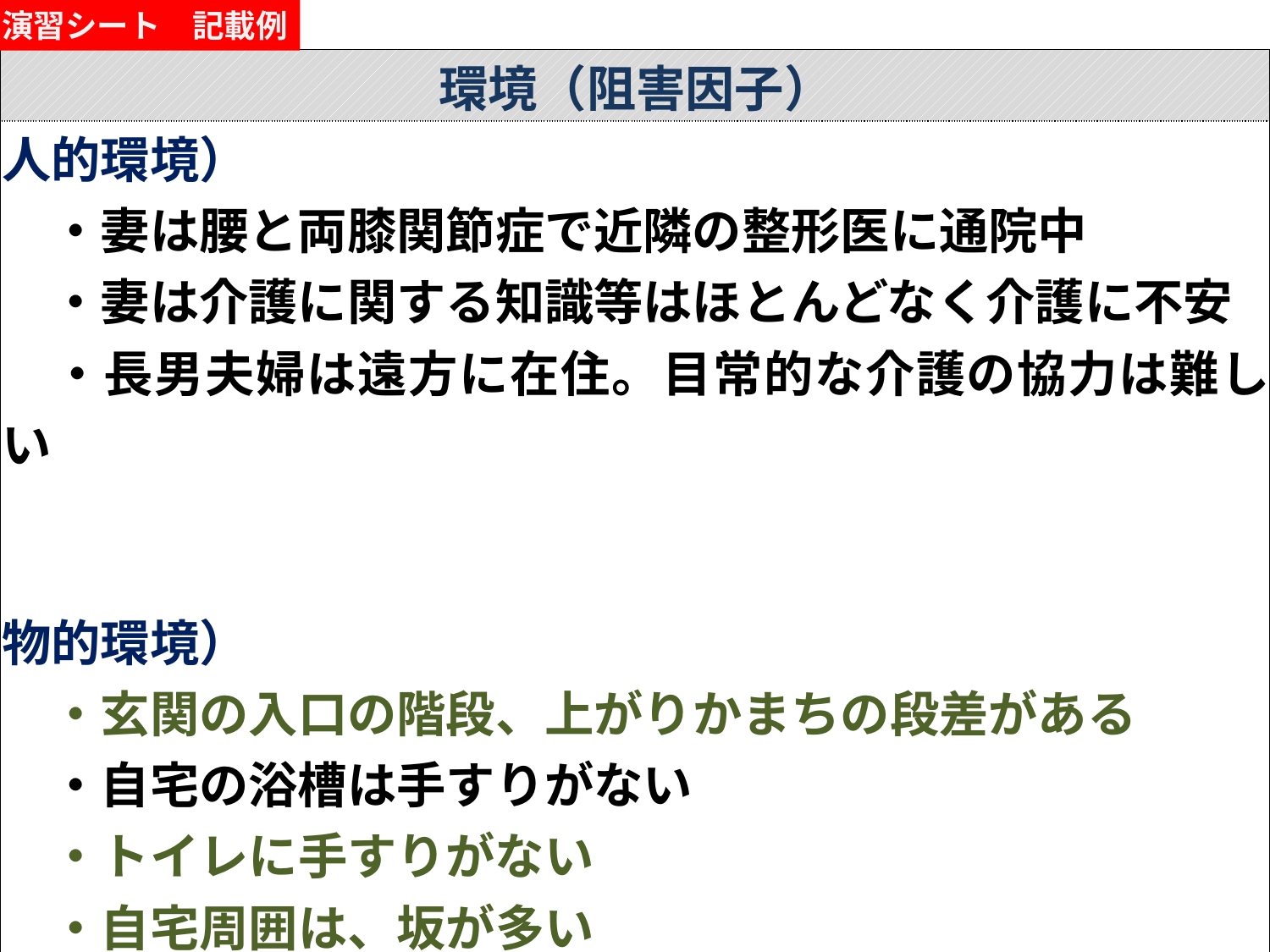

演習シート　記載例
| 環境（阻害因子） |
| --- |
| 人的環境） 　・妻は腰と両膝関節症で近隣の整形医に通院中　 　・妻は介護に関する知識等はほとんどなく介護に不安 　・長男夫婦は遠方に在住。目常的な介護の協力は難しい 　 物的環境） 　・玄関の入口の階段、上がりかまちの段差がある 　・自宅の浴槽は手すりがない 　・トイレに手すりがない 　・自宅周囲は、坂が多い |